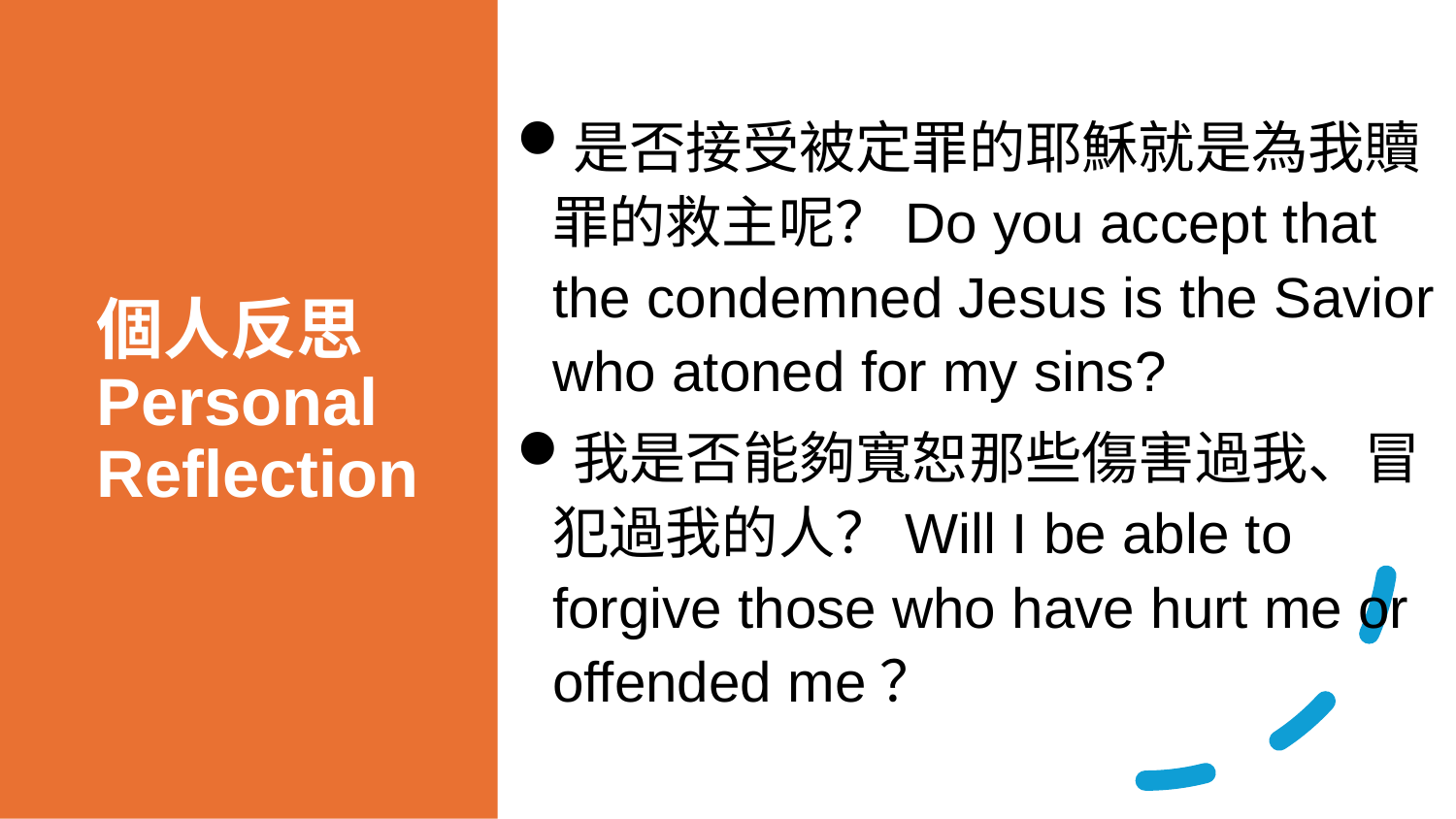

是否接受被定罪的耶穌就是為我贖罪的救主呢？Do you accept that the condemned Jesus is the Savior who atoned for my sins?
我是否能夠寬恕那些傷害過我、冒犯過我的人？Will I be able to forgive those who have hurt me or offended me？
# 個人反思 Personal Reflection